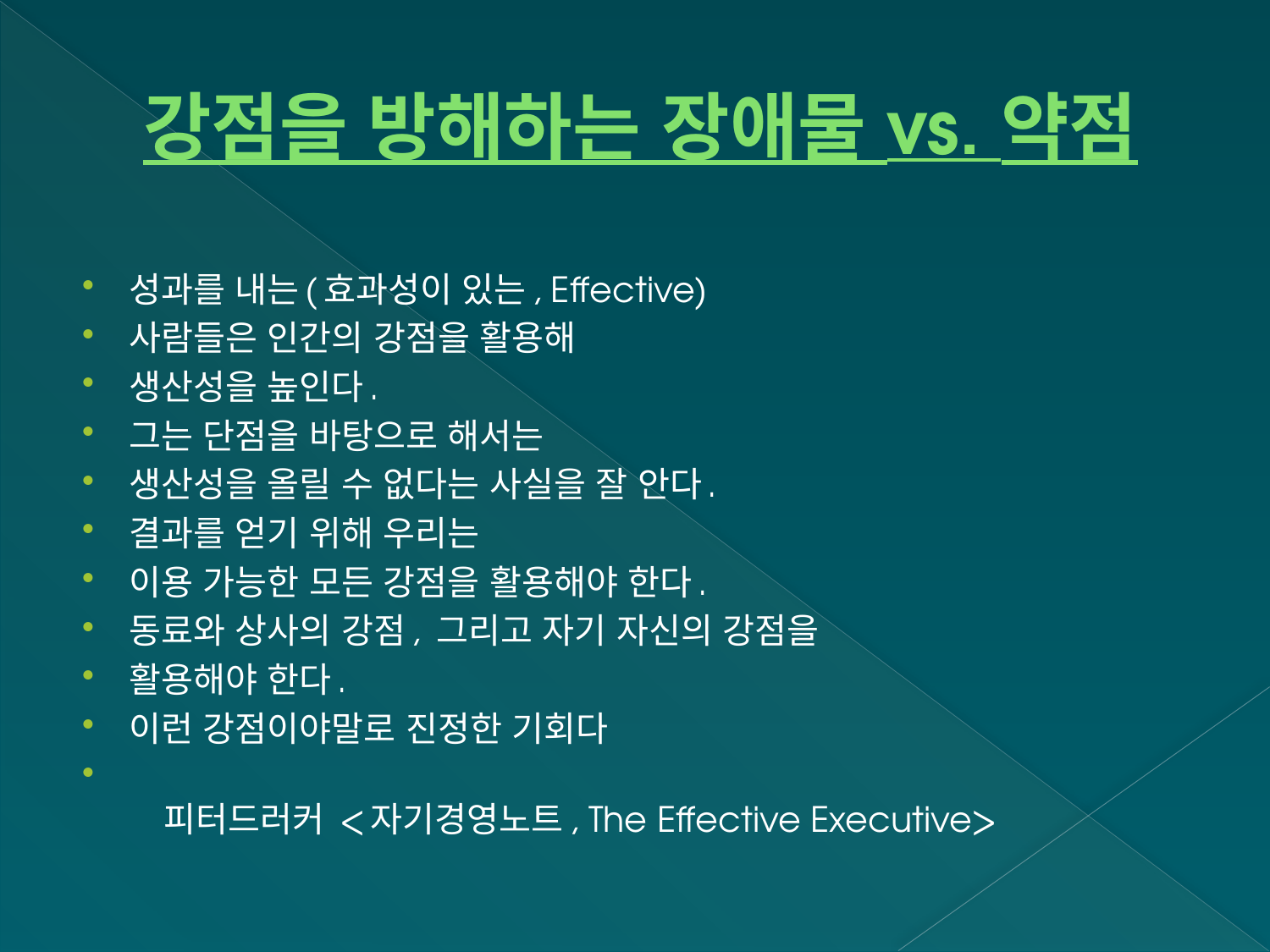

# 강점을 방해하는 장애물 vs. 약점
성과를 내는(효과성이 있는, Effective)
사람들은 인간의 강점을 활용해
생산성을 높인다.
그는 단점을 바탕으로 해서는
생산성을 올릴 수 없다는 사실을 잘 안다.
결과를 얻기 위해 우리는
이용 가능한 모든 강점을 활용해야 한다.
동료와 상사의 강점, 그리고 자기 자신의 강점을
활용해야 한다.
이런 강점이야말로 진정한 기회다
   피터드러커 <자기경영노트, The Effective Executive>